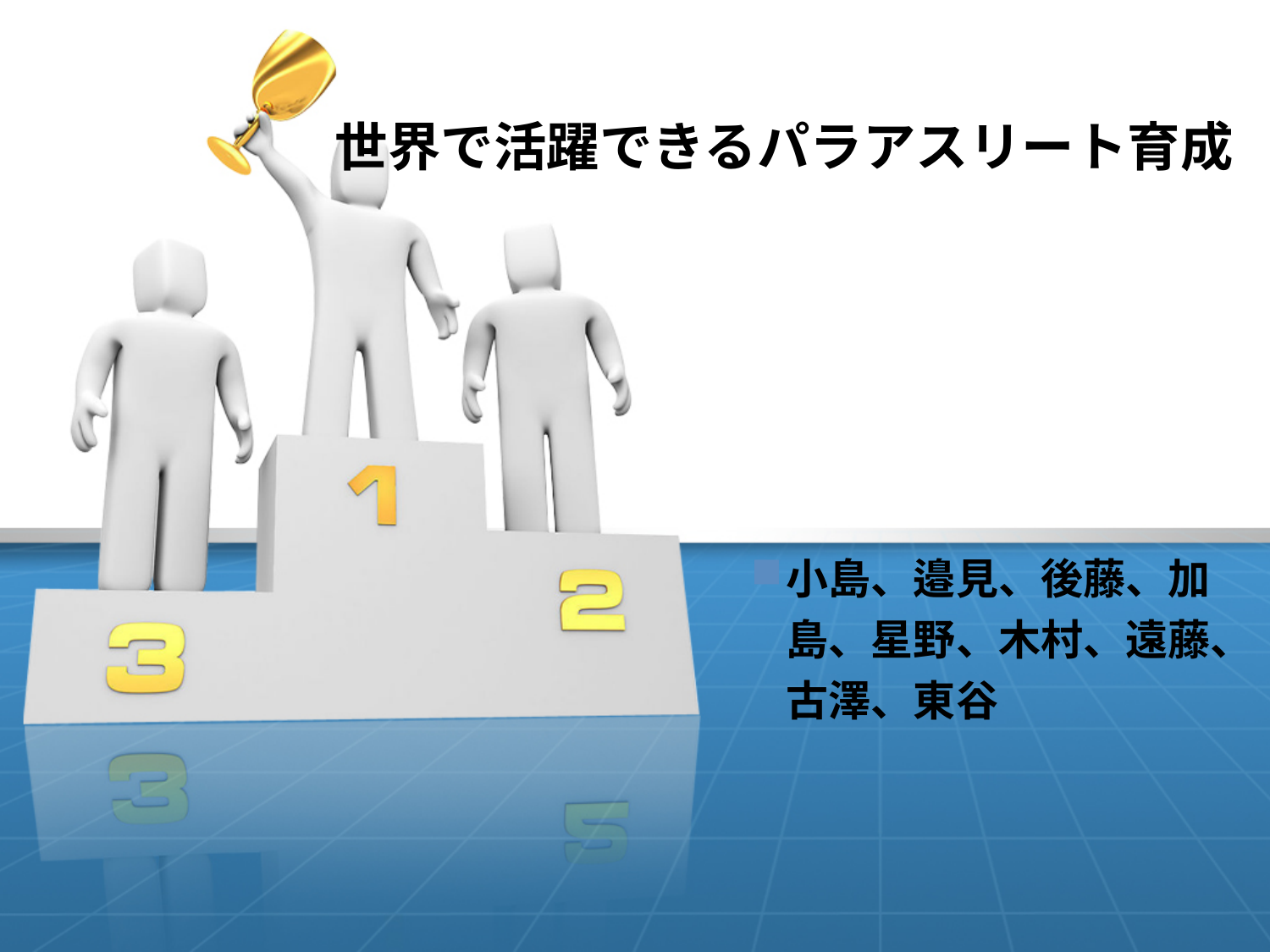

# 世界で活躍できるパラアスリート育成
小島、邉見、後藤、加島、星野、木村、遠藤、古澤、東谷